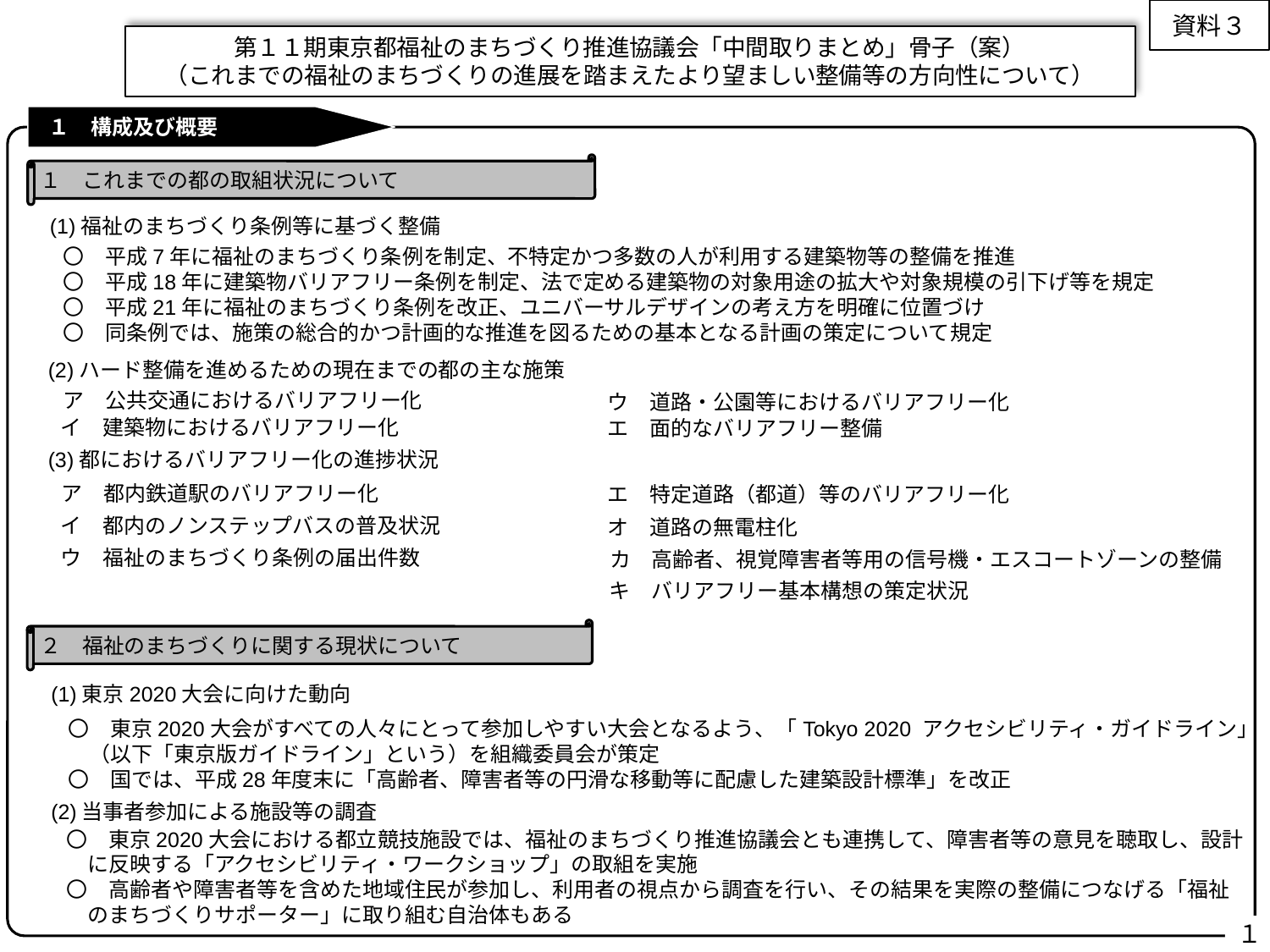

資料３
# 第１１期東京都福祉のまちづくり推進協議会「中間取りまとめ」骨子（案） （これまでの福祉のまちづくりの進展を踏まえたより望ましい整備等の方向性について）
  １　構成及び概要

１　これまでの都の取組状況について
(1)福祉のまちづくり条例等に基づく整備
〇　平成7年に福祉のまちづくり条例を制定、不特定かつ多数の人が利用する建築物等の整備を推進
〇　平成18年に建築物バリアフリー条例を制定、法で定める建築物の対象用途の拡大や対象規模の引下げ等を規定
〇　平成21年に福祉のまちづくり条例を改正、ユニバーサルデザインの考え方を明確に位置づけ
〇　同条例では、施策の総合的かつ計画的な推進を図るための基本となる計画の策定について規定
(2)ハード整備を進めるための現在までの都の主な施策
ア　公共交通におけるバリアフリー化
ウ　道路・公園等におけるバリアフリー化
イ　建築物におけるバリアフリー化
エ　面的なバリアフリー整備
(3)都におけるバリアフリー化の進捗状況
ア　都内鉄道駅のバリアフリー化
エ　特定道路（都道）等のバリアフリー化
イ　都内のノンステップバスの普及状況
オ　道路の無電柱化
ウ　福祉のまちづくり条例の届出件数
カ　高齢者、視覚障害者等用の信号機・エスコートゾーンの整備
キ　バリアフリー基本構想の策定状況
２　福祉のまちづくりに関する現状について
(1)東京2020大会に向けた動向
〇　東京2020大会がすべての人々にとって参加しやすい大会となるよう、「Tokyo 2020 アクセシビリティ・ガイドライン」
　（以下「東京版ガイドライン」という）を組織委員会が策定
〇　国では、平成28年度末に「高齢者、障害者等の円滑な移動等に配慮した建築設計標準」を改正
(2)当事者参加による施設等の調査
〇　東京2020大会における都立競技施設では、福祉のまちづくり推進協議会とも連携して、障害者等の意見を聴取し、設計
　に反映する「アクセシビリティ・ワークショップ」の取組を実施
〇　高齢者や障害者等を含めた地域住民が参加し、利用者の視点から調査を行い、その結果を実際の整備につなげる「福祉
　のまちづくりサポーター」に取り組む自治体もある
１